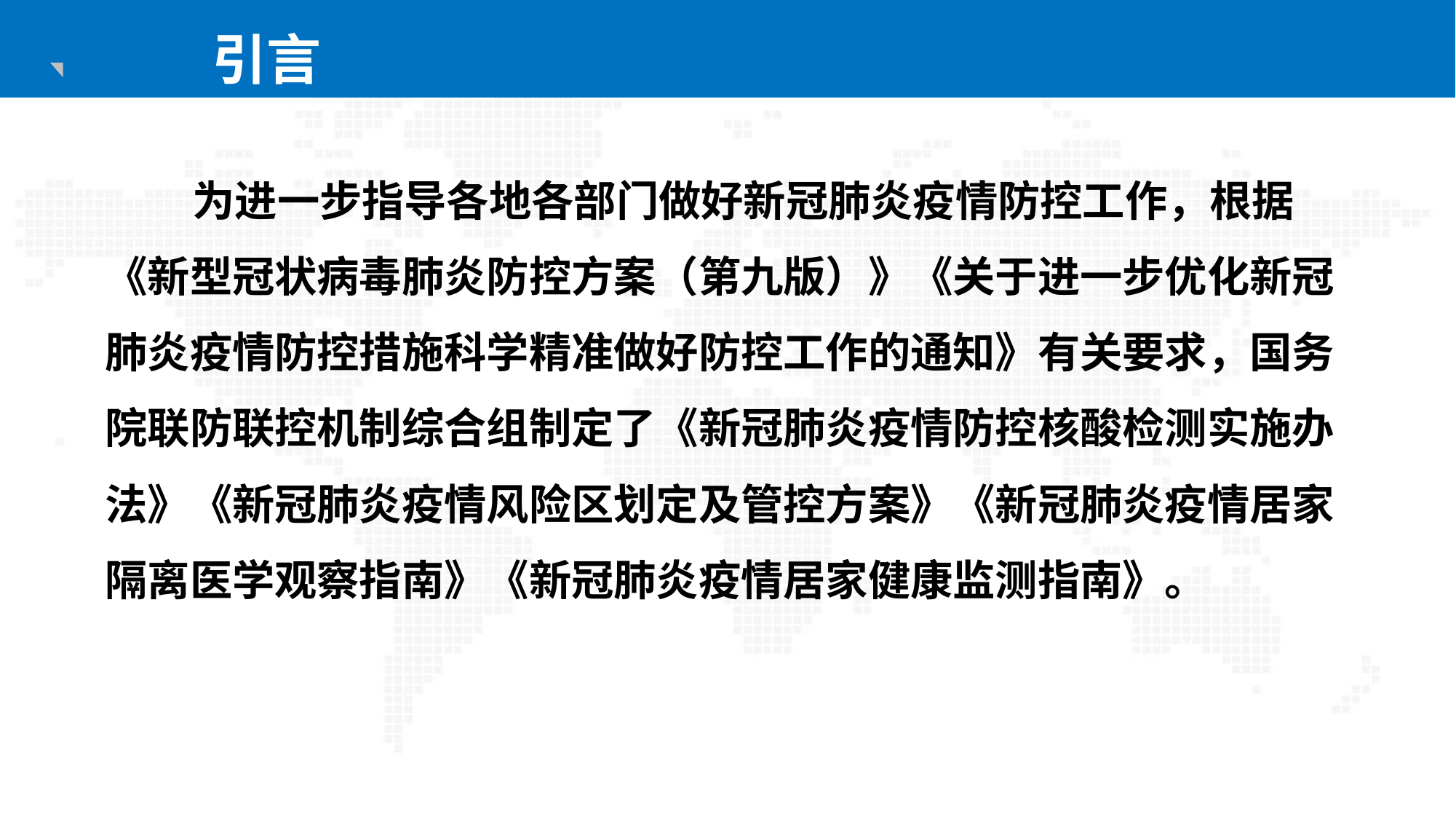

引言
        为进一步指导各地各部门做好新冠肺炎疫情防控工作，根据《新型冠状病毒肺炎防控方案（第九版）》《关于进一步优化新冠肺炎疫情防控措施科学精准做好防控工作的通知》有关要求，国务院联防联控机制综合组制定了《新冠肺炎疫情防控核酸检测实施办法》《新冠肺炎疫情风险区划定及管控方案》《新冠肺炎疫情居家隔离医学观察指南》《新冠肺炎疫情居家健康监测指南》。